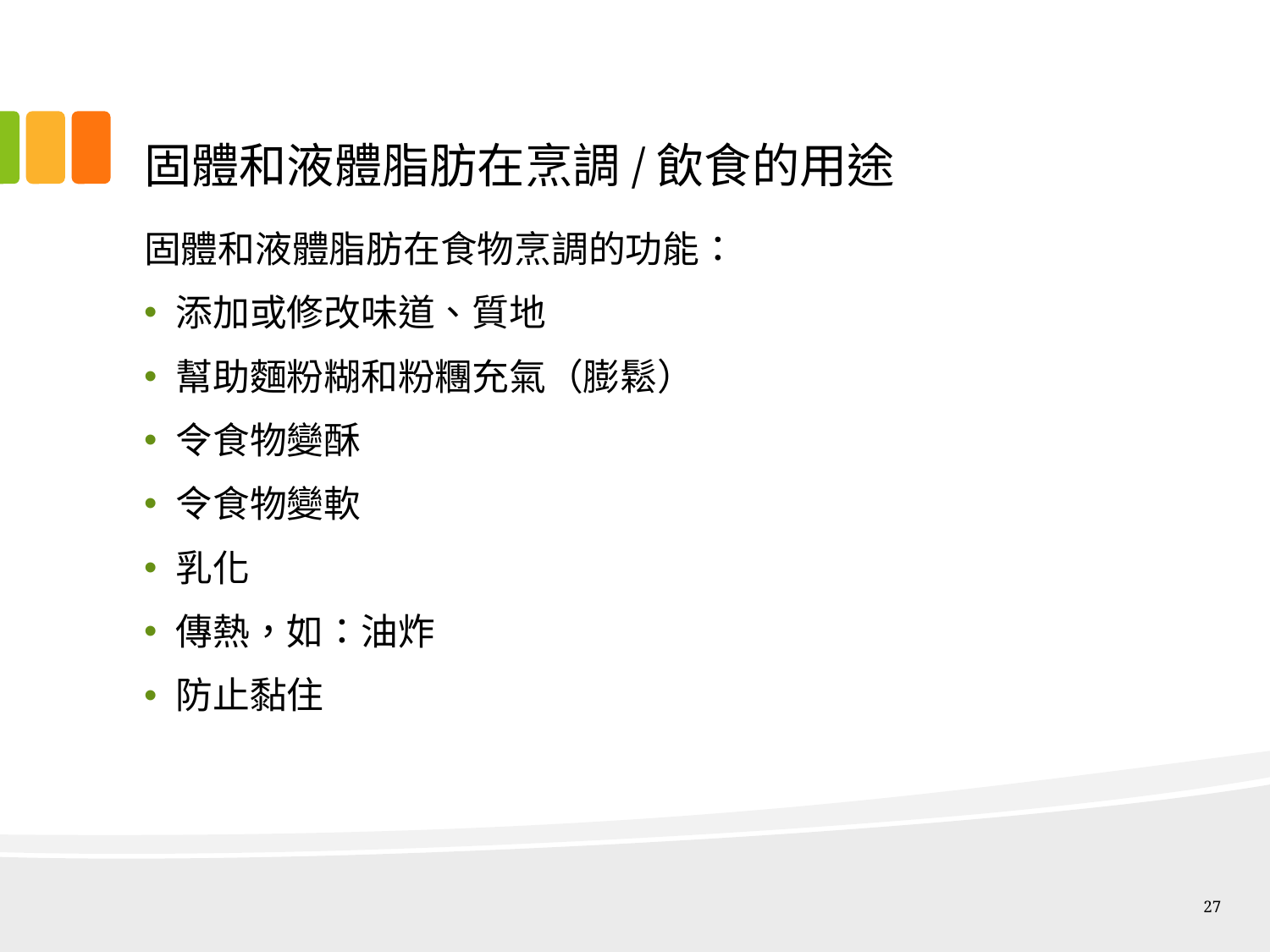

# 固體和液體脂肪在烹調/飲食的用途
固體和液體脂肪在食物烹調的功能：
添加或修改味道、質地
幫助麵粉糊和粉糰充氣（膨鬆）
令食物變酥
令食物變軟
乳化
傳熱，如：油炸
防止黏住
27